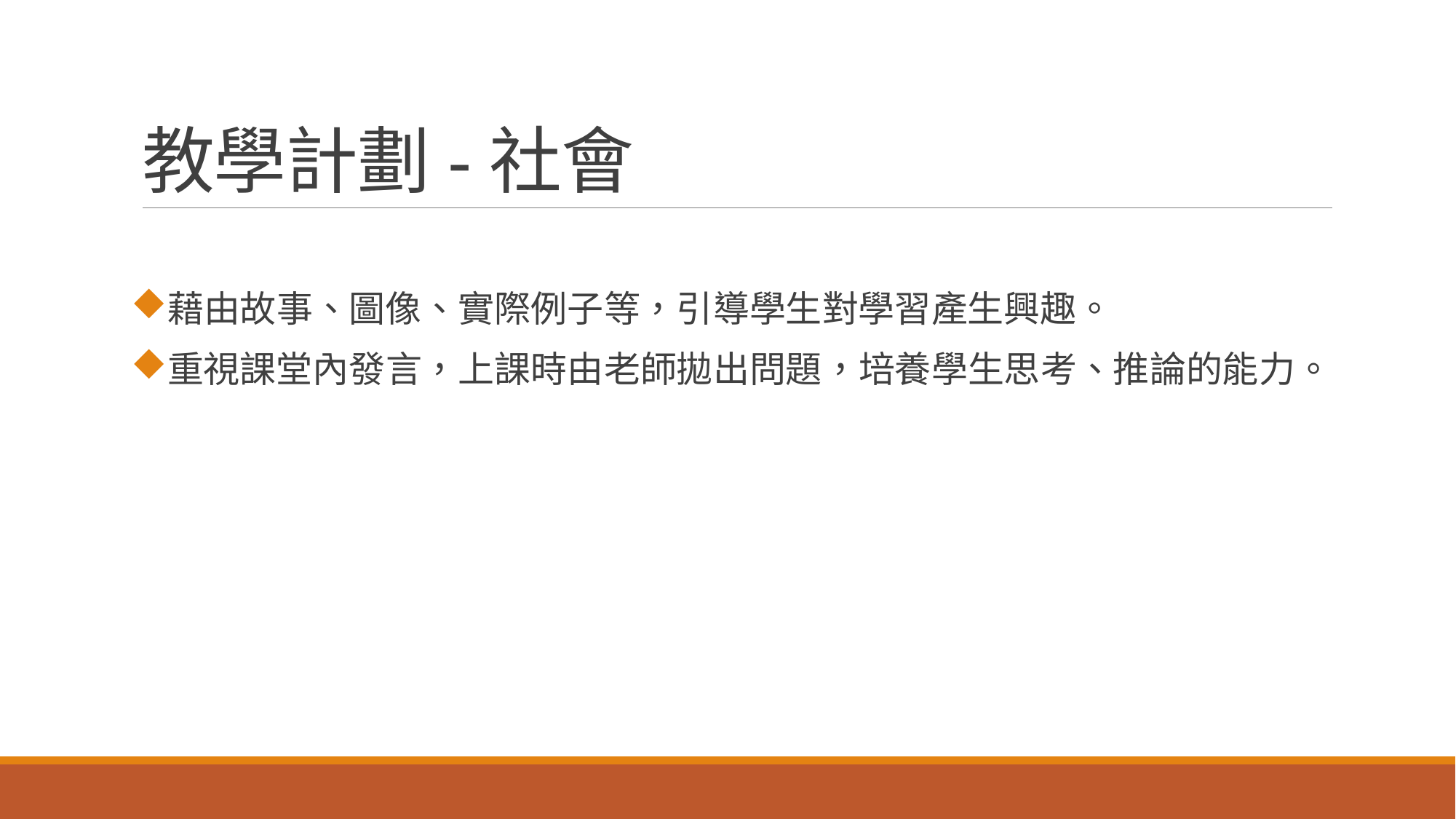

# 教學計劃-社會

藉由故事、圖像、實際例子等，引導學生對學習產生興趣。
重視課堂內發言，上課時由老師拋出問題，培養學生思考、推論的能力。